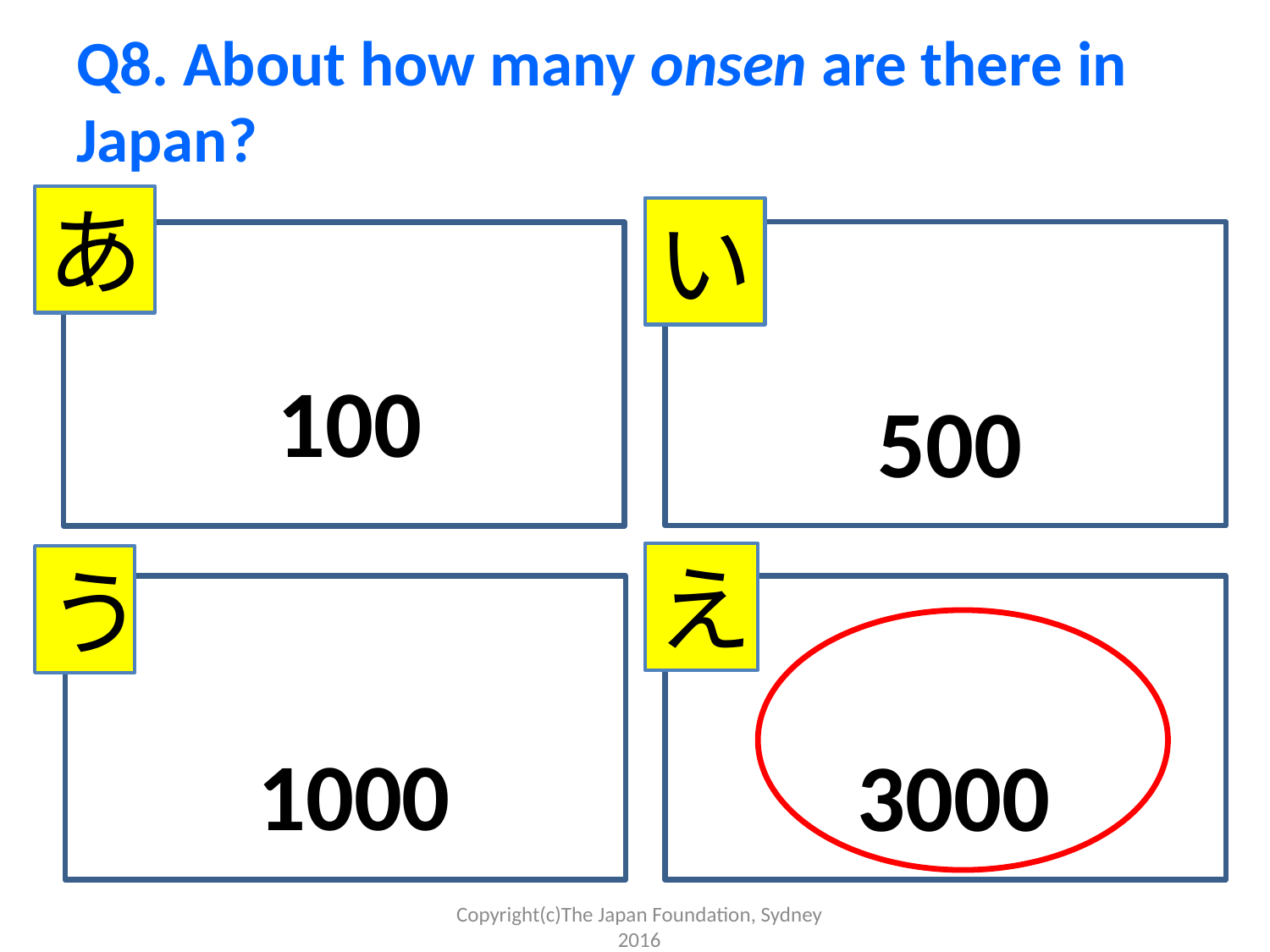

# Q8. About how many onsen are there in Japan?
あ
い

100
500
え
う

1000
3000
Copyright(c)The Japan Foundation, Sydney 2016